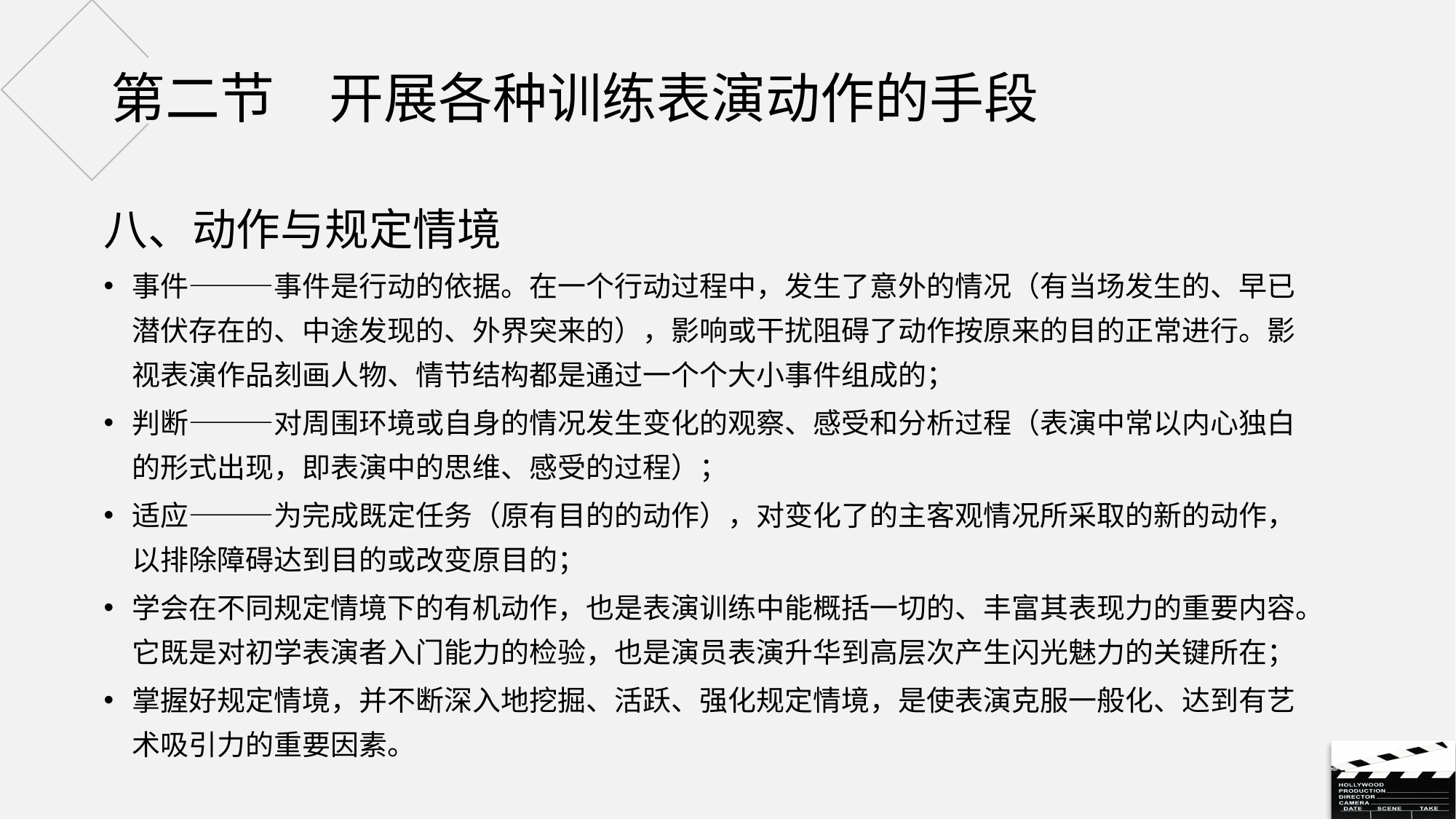

# 第二节	开展各种训练表演动作的手段
八、动作与规定情境
事件———事件是行动的依据。在一个行动过程中，发生了意外的情况（有当场发生的、早已潜伏存在的、中途发现的、外界突来的），影响或干扰阻碍了动作按原来的目的正常进行。影视表演作品刻画人物、情节结构都是通过一个个大小事件组成的；
判断———对周围环境或自身的情况发生变化的观察、感受和分析过程（表演中常以内心独白的形式出现，即表演中的思维、感受的过程）；
适应———为完成既定任务（原有目的的动作），对变化了的主客观情况所采取的新的动作，以排除障碍达到目的或改变原目的；
学会在不同规定情境下的有机动作，也是表演训练中能概括一切的、丰富其表现力的重要内容。它既是对初学表演者入门能力的检验，也是演员表演升华到高层次产生闪光魅力的关键所在；
掌握好规定情境，并不断深入地挖掘、活跃、强化规定情境，是使表演克服一般化、达到有艺术吸引力的重要因素。